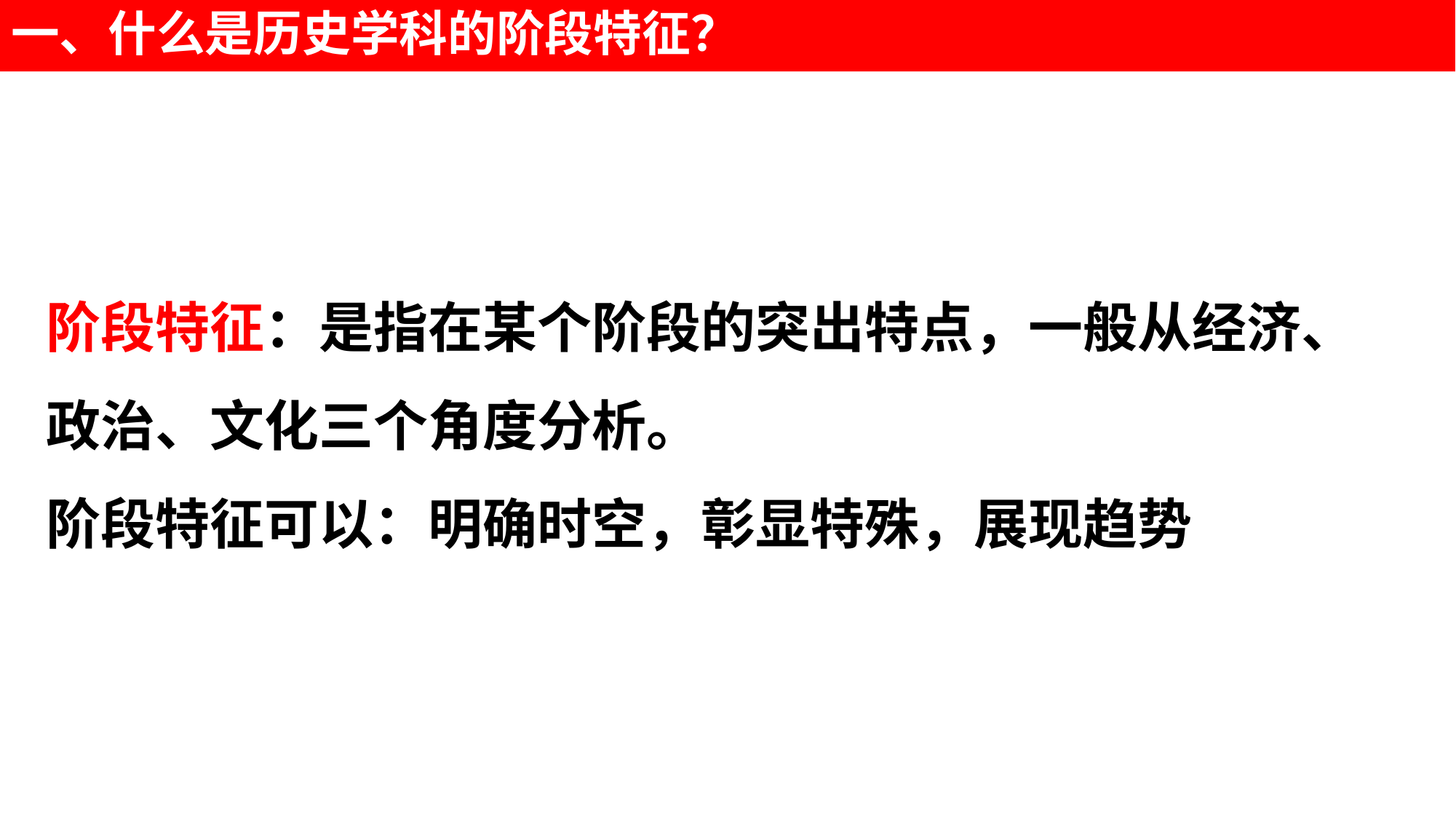

一、什么是历史学科的阶段特征？
阶段特征：是指在某个阶段的突出特点，一般从经济、政治、文化三个角度分析。
阶段特征可以：明确时空，彰显特殊，展现趋势